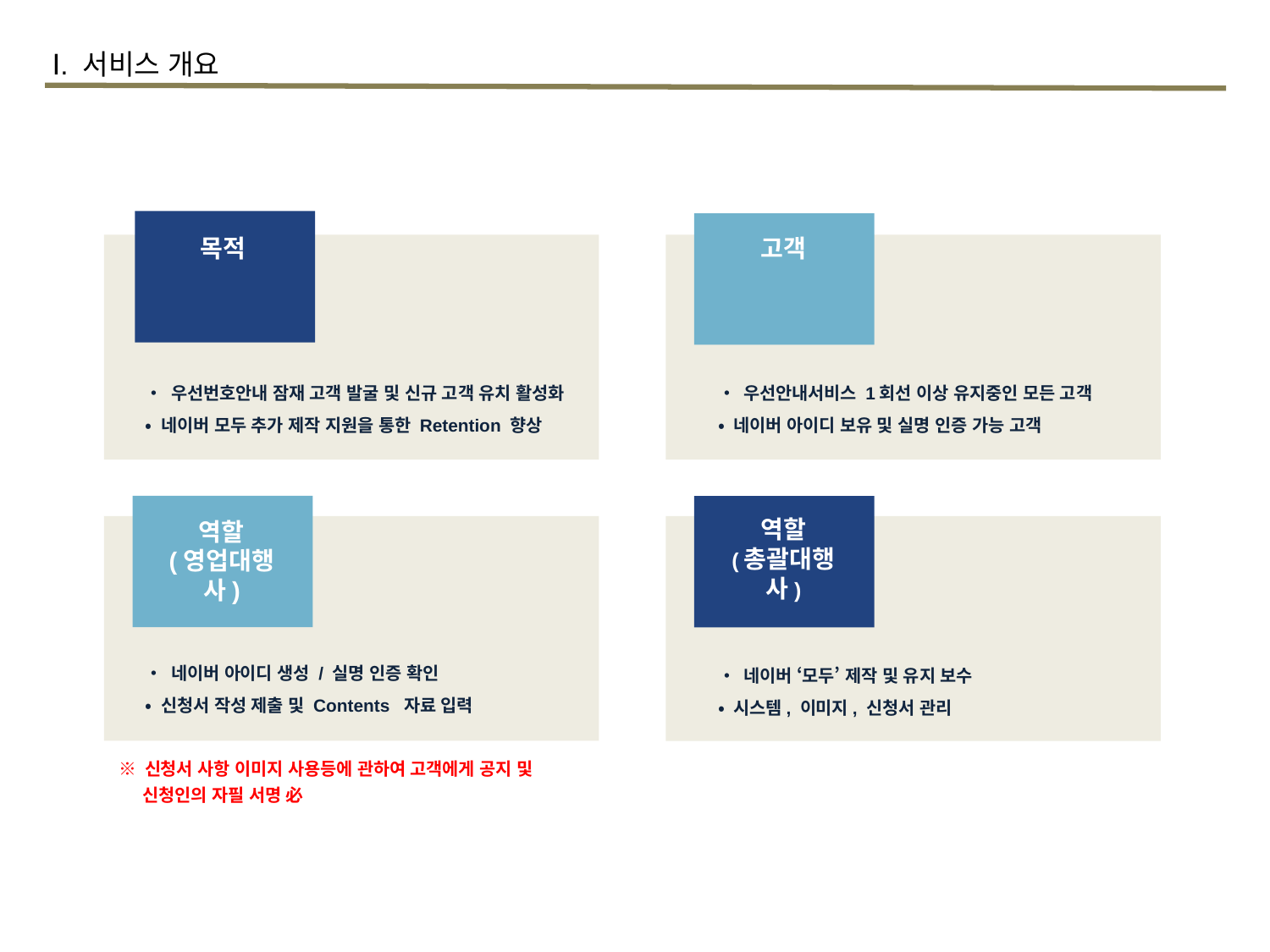

Ⅰ. 서비스 개요

목적
고객

• 우선안내서비스 1회선 이상 유지중인 모든 고객
• 네이버 아이디 보유 및 실명 인증 가능 고객
• 우선번호안내 잠재 고객 발굴 및 신규 고객 유치 활성화
• 네이버 모두 추가 제작 지원을 통한 Retention 향상

역할
(총괄대행사)
역할
(영업대행사)

現 retention
가치 하락
• 네이버 아이디 생성 / 실명 인증 확인
• 신청서 작성 제출 및 Contents  자료 입력
• 네이버 ‘모두’ 제작 및 유지 보수
• 시스템, 이미지, 신청서 관리
※ 신청서 사항 이미지 사용등에 관하여 고객에게 공지 및
    신청인의 자필 서명 必